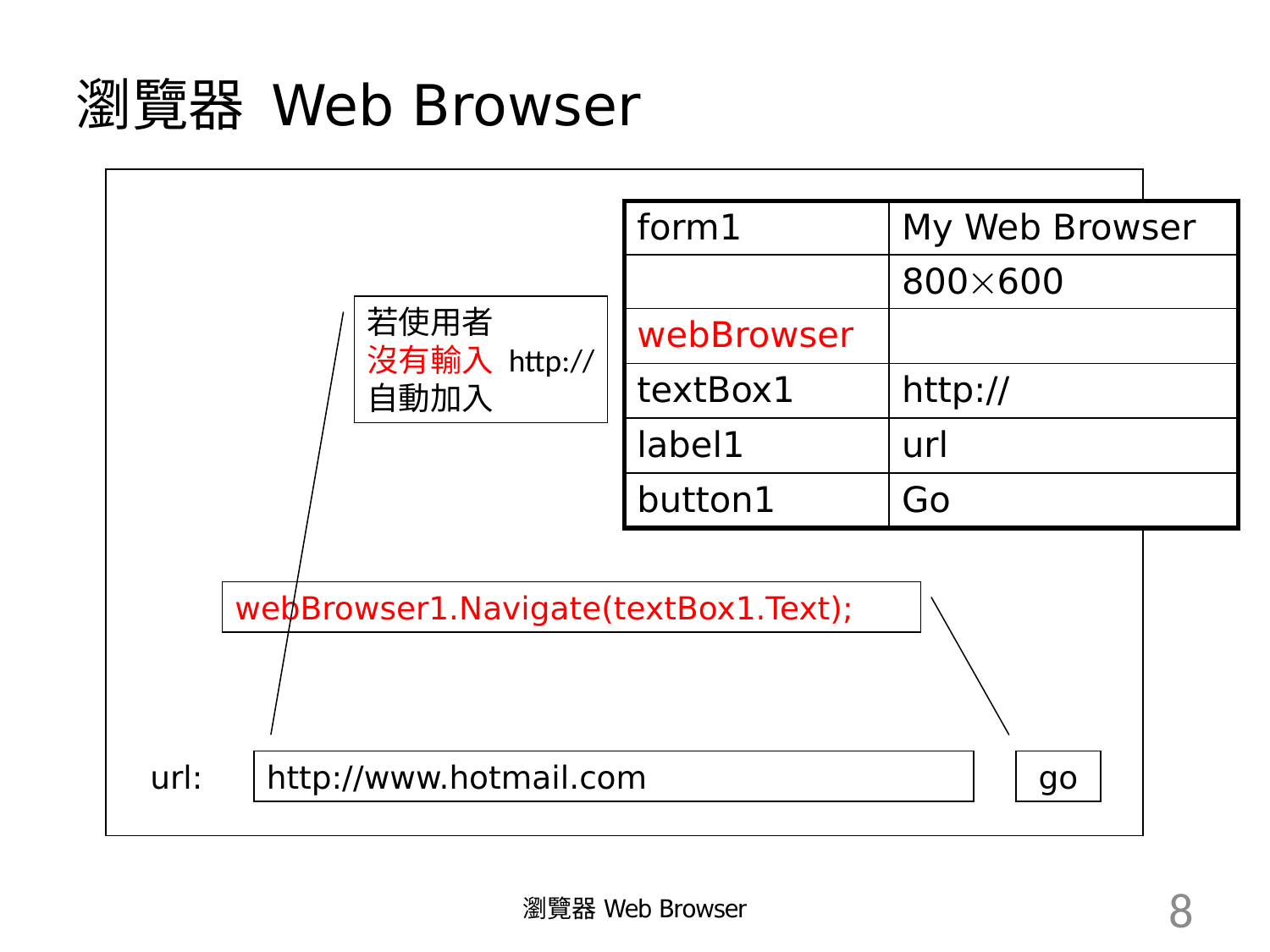

瀏覽器 Web Browser

| form1 | My Web Browser |
| --- | --- |
|  | 800×600 |
| webBrowser |  |
| textBox1 | http:// |
| label1 | url |
| button1 | Go |
若使用者
沒有輸入 http://
自動加入
webBrowser1.Navigate(textBox1.Text);
url:
http://www.hotmail.com
go
瀏覽器 Web Browser
8